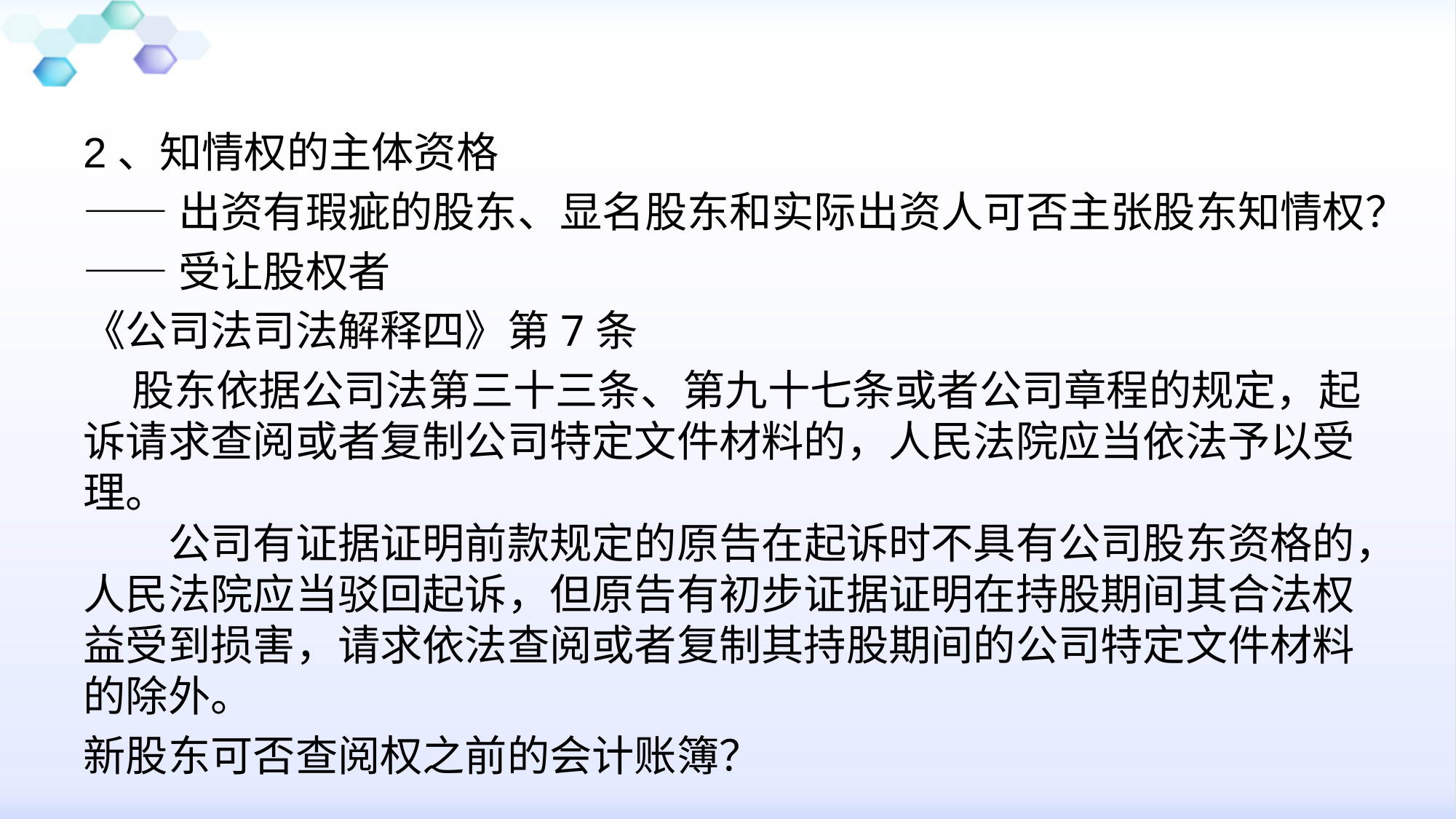

2、知情权的主体资格
——出资有瑕疵的股东、显名股东和实际出资人可否主张股东知情权？
——受让股权者
《公司法司法解释四》第7条
    股东依据公司法第三十三条、第九十七条或者公司章程的规定，起诉请求查阅或者复制公司特定文件材料的，人民法院应当依法予以受理。
　　公司有证据证明前款规定的原告在起诉时不具有公司股东资格的，人民法院应当驳回起诉，但原告有初步证据证明在持股期间其合法权益受到损害，请求依法查阅或者复制其持股期间的公司特定文件材料的除外。
新股东可否查阅权之前的会计账簿？